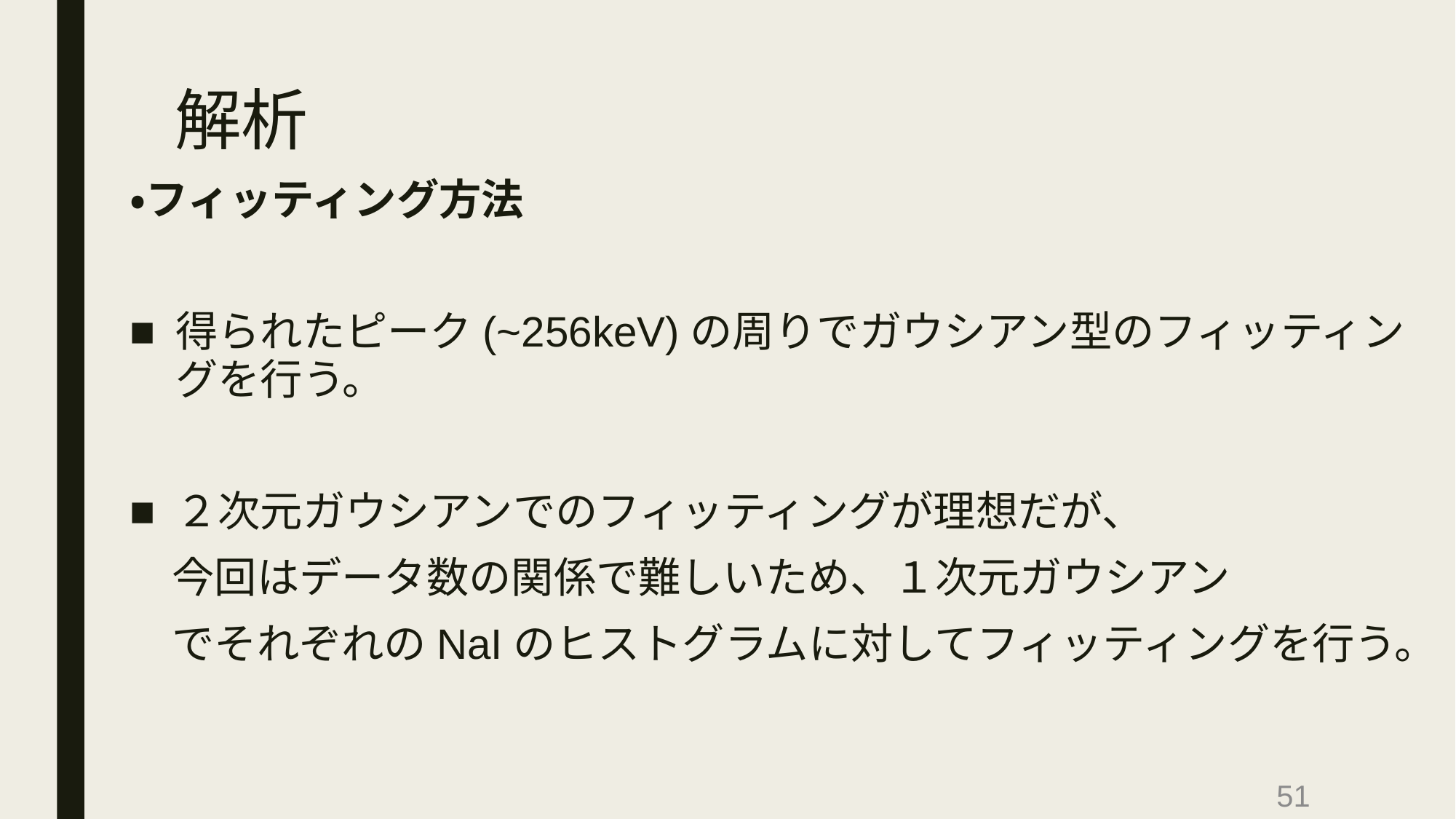

# 解析
・フィッティング方法

得られたピーク(~256keV)の周りでガウシアン型のフィッティングを行う。

２次元ガウシアンでのフィッティングが理想だが、
　今回はデータ数の関係で難しいため、１次元ガウシアン
　でそれぞれのNaIのヒストグラムに対してフィッティングを行う。

51